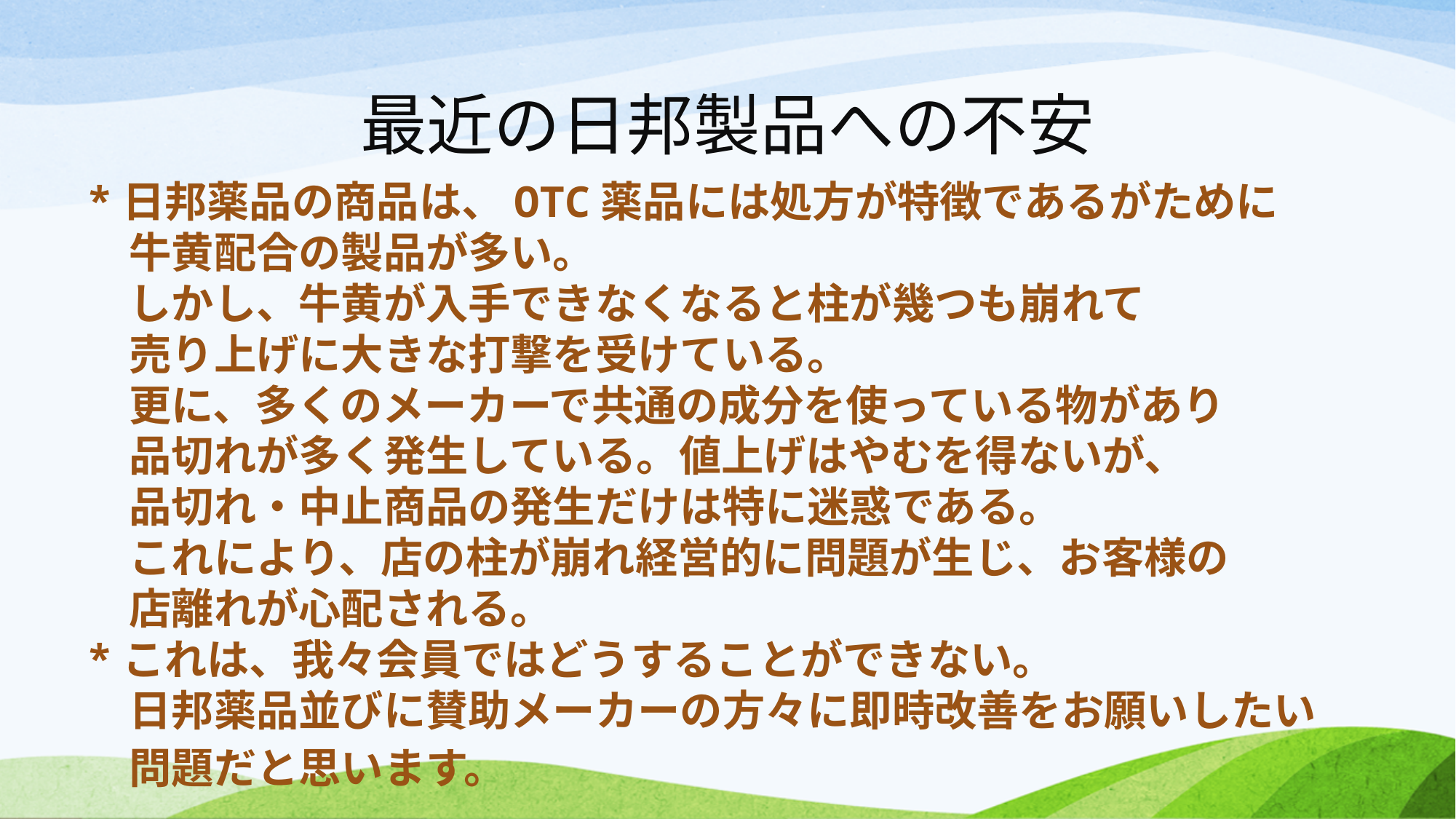

最近の日邦製品への不安
*日邦薬品の商品は、OTC薬品には処方が特徴であるがために
　牛黄配合の製品が多い。
　しかし、牛黄が入手できなくなると柱が幾つも崩れて
　売り上げに大きな打撃を受けている。
　更に、多くのメーカーで共通の成分を使っている物があり
　品切れが多く発生している。値上げはやむを得ないが、
　品切れ・中止商品の発生だけは特に迷惑である。
　これにより、店の柱が崩れ経営的に問題が生じ、お客様の
　店離れが心配される。
*これは、我々会員ではどうすることができない。
　日邦薬品並びに賛助メーカーの方々に即時改善をお願いしたい
　問題だと思います。